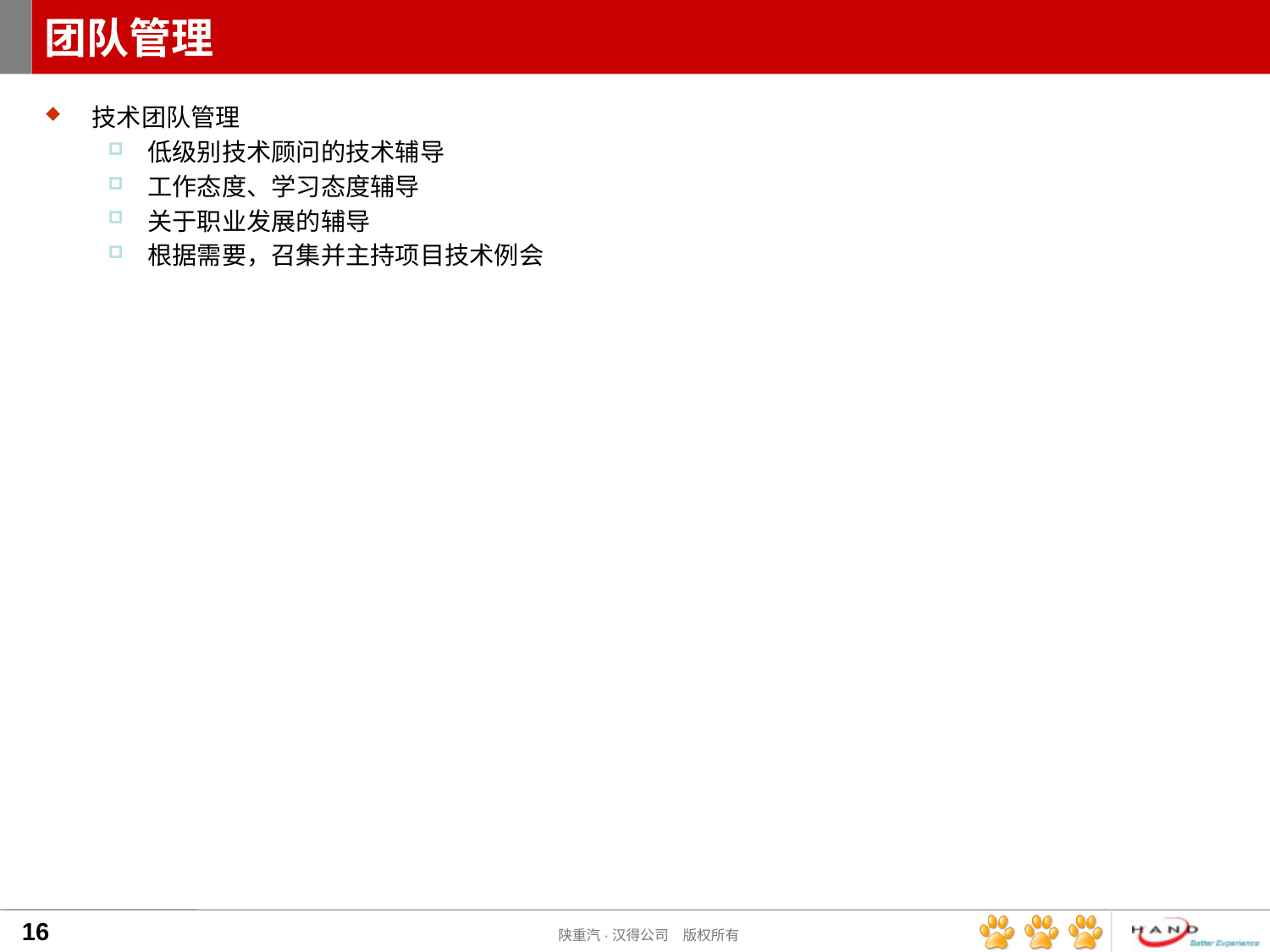

# 团队管理
技术团队管理
低级别技术顾问的技术辅导
工作态度、学习态度辅导
关于职业发展的辅导
根据需要，召集并主持项目技术例会

16